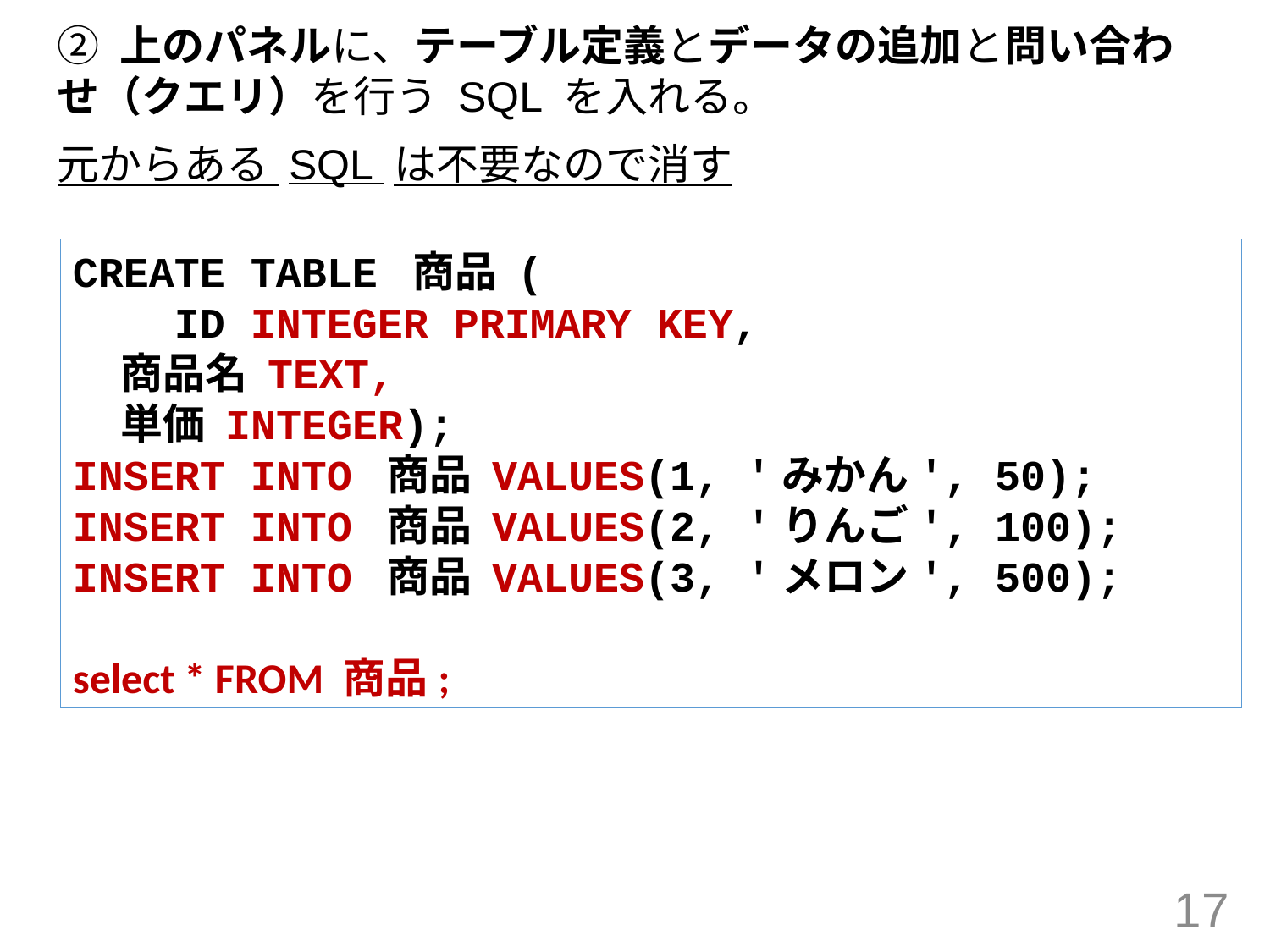

② 上のパネルに、テーブル定義とデータの追加と問い合わせ（クエリ）を行う SQL を入れる。
元からある SQL は不要なので消す

CREATE TABLE 商品 (
    ID INTEGER PRIMARY KEY,
    商品名 TEXT,
    単価 INTEGER);
INSERT INTO 商品 VALUES(1, 'みかん', 50);
INSERT INTO 商品 VALUES(2, 'りんご', 100);
INSERT INTO 商品 VALUES(3, 'メロン', 500);

select * FROM 商品;
17